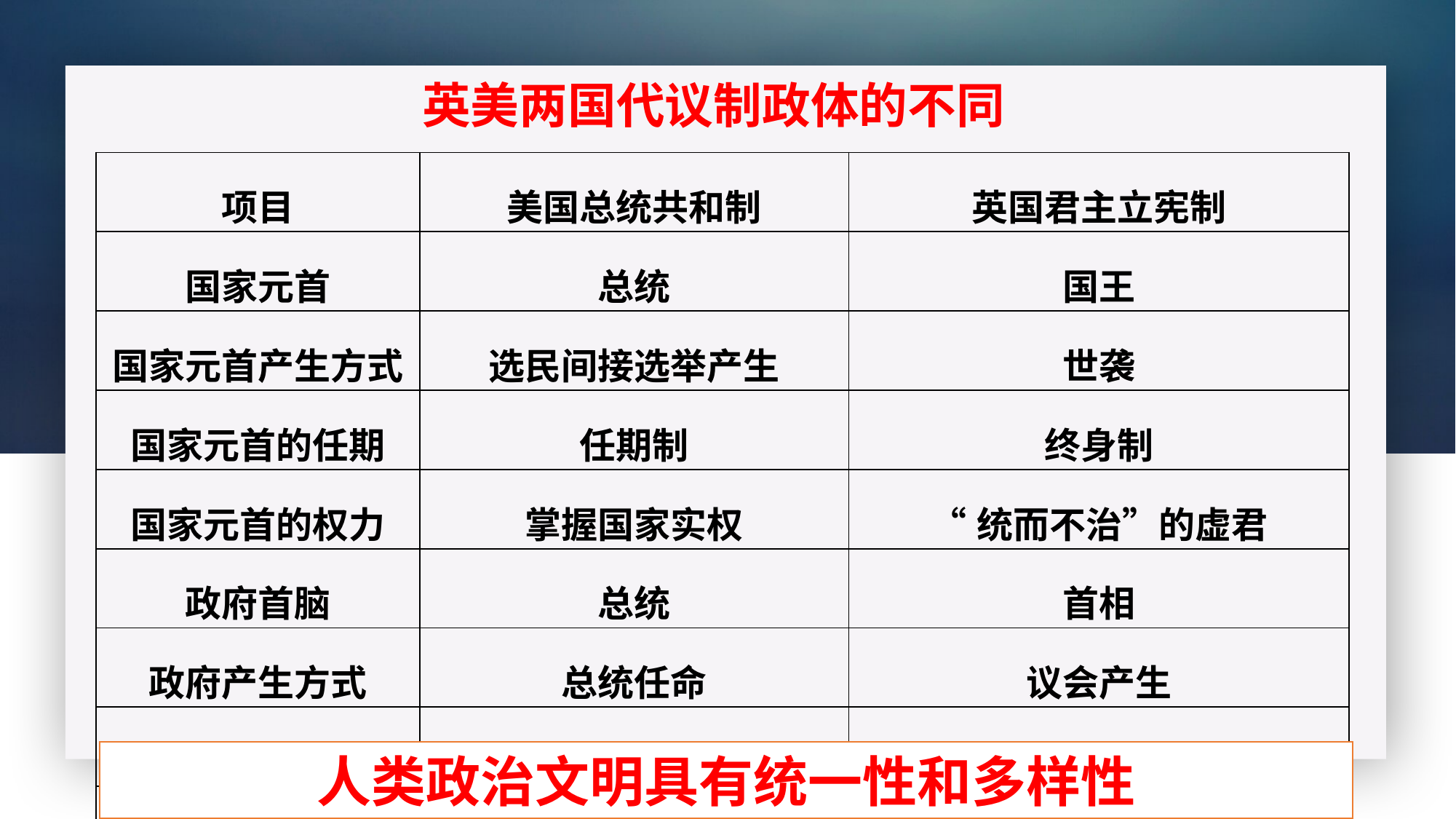

英美两国代议制政体的不同
| 项目 | 美国总统共和制 | 英国君主立宪制 |
| --- | --- | --- |
| 国家元首 | 总统 | 国王 |
| 国家元首产生方式 | 选民间接选举产生 | 世袭 |
| 国家元首的任期 | 任期制 | 终身制 |
| 国家元首的权力 | 掌握国家实权 | “统而不治”的虚君 |
| 政府首脑 | 总统 | 首相 |
| 政府产生方式 | 总统任命 | 议会产生 |
| 国家权力中心 | 总统 | 议会 |
| 议会与政府的关系 | 分权制衡 | 政府对议会负责 |
人类政治文明具有统一性和多样性